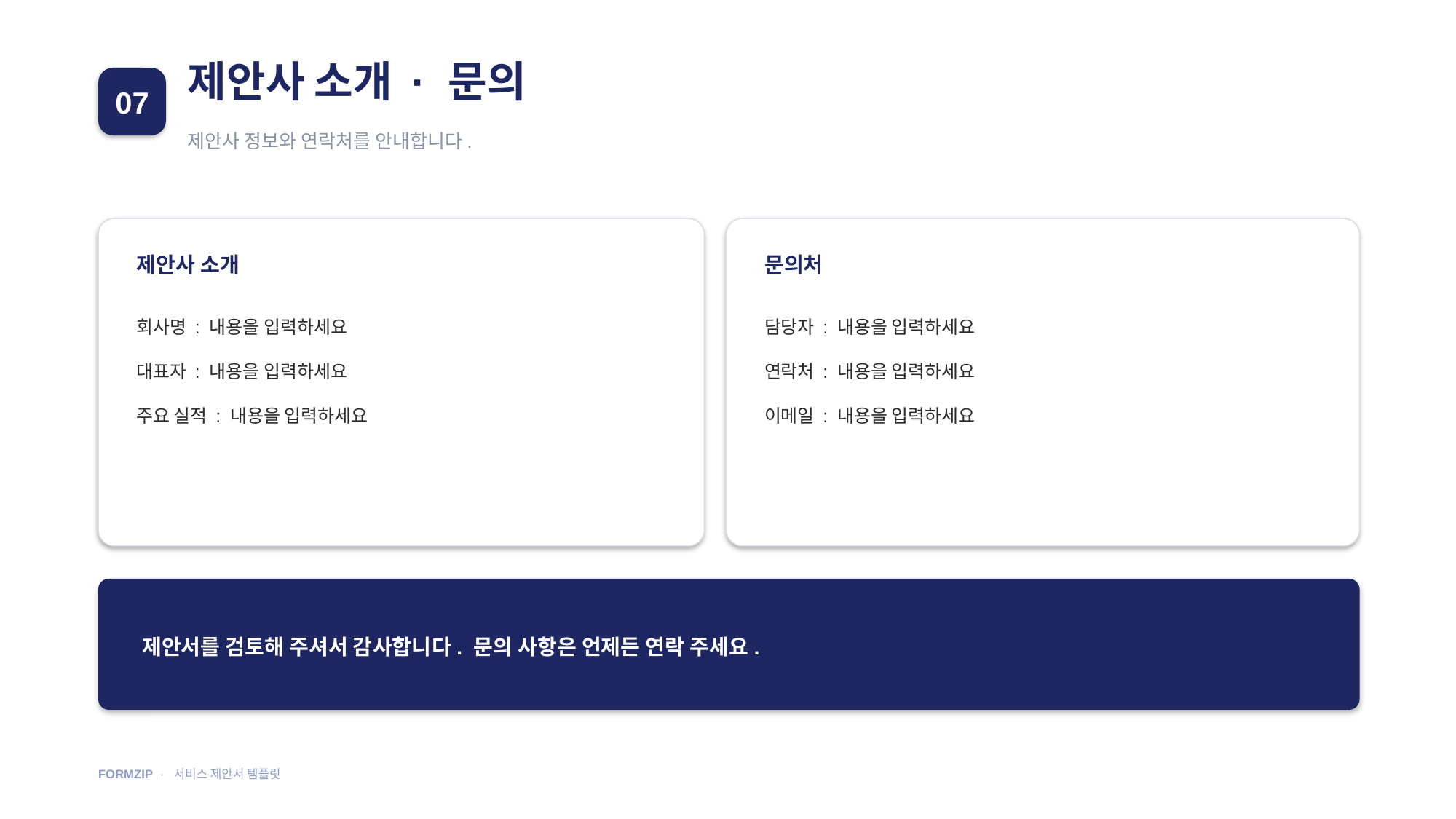

제안사 소개 · 문의
07
제안사 정보와 연락처를 안내합니다.

제안사 소개
문의처
회사명 : 내용을 입력하세요
대표자 : 내용을 입력하세요
주요 실적 : 내용을 입력하세요
담당자 : 내용을 입력하세요
연락처 : 내용을 입력하세요
이메일 : 내용을 입력하세요

제안서를 검토해 주셔서 감사합니다. 문의 사항은 언제든 연락 주세요.
FORMZIP  ·  서비스 제안서 템플릿